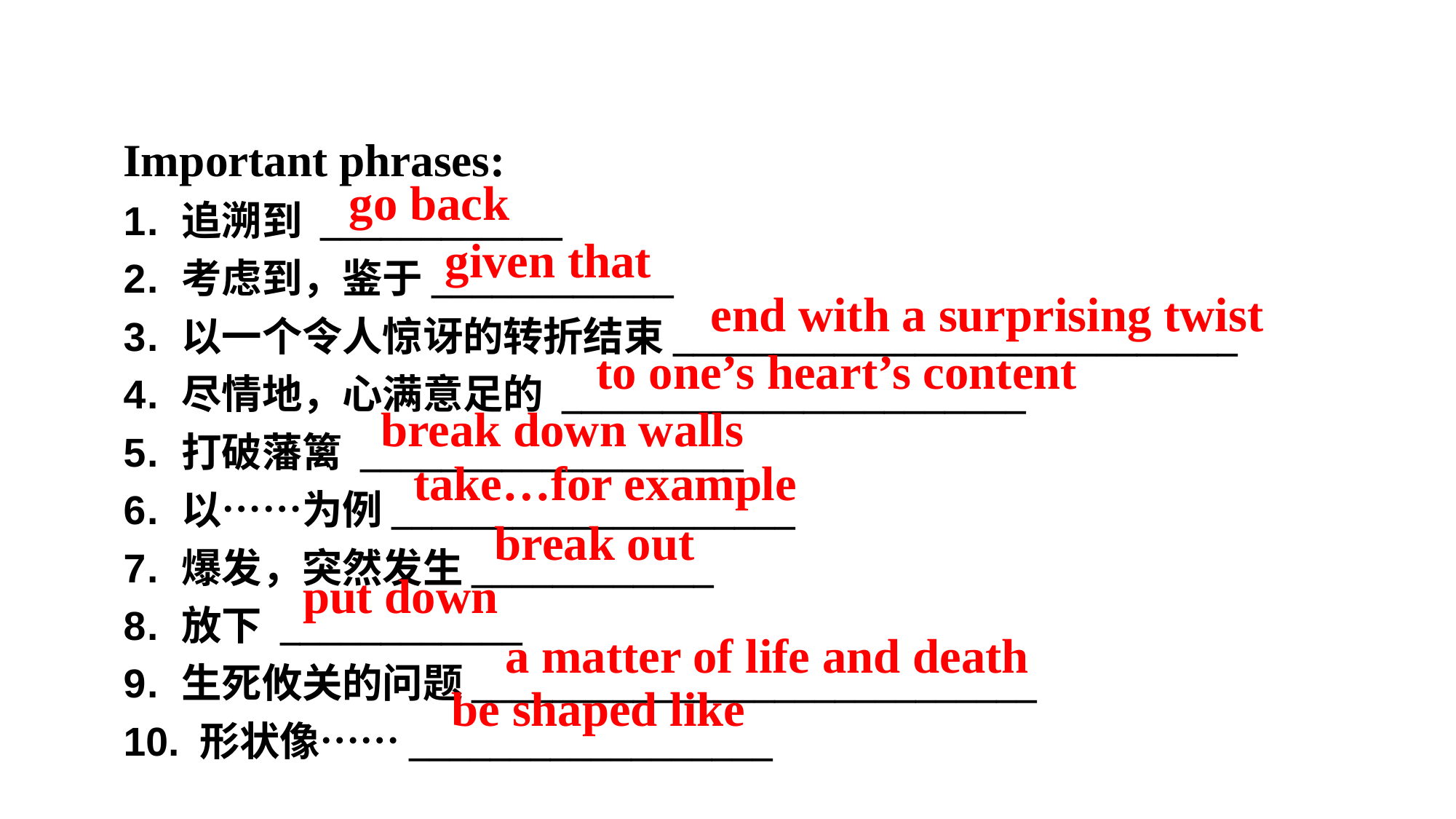

Important phrases:
追溯到 ____________
考虑到，鉴于____________
以一个令人惊讶的转折结束____________________________
尽情地，心满意足的 _______________________
打破藩篱 ___________________
以……为例____________________
爆发，突然发生____________
放下 ____________
生死攸关的问题____________________________
10. 形状像……__________________

go back
given that
end with a surprising twist
to one’s heart’s content
break down walls
take…for example
break out
put down
a matter of life and death
be shaped like